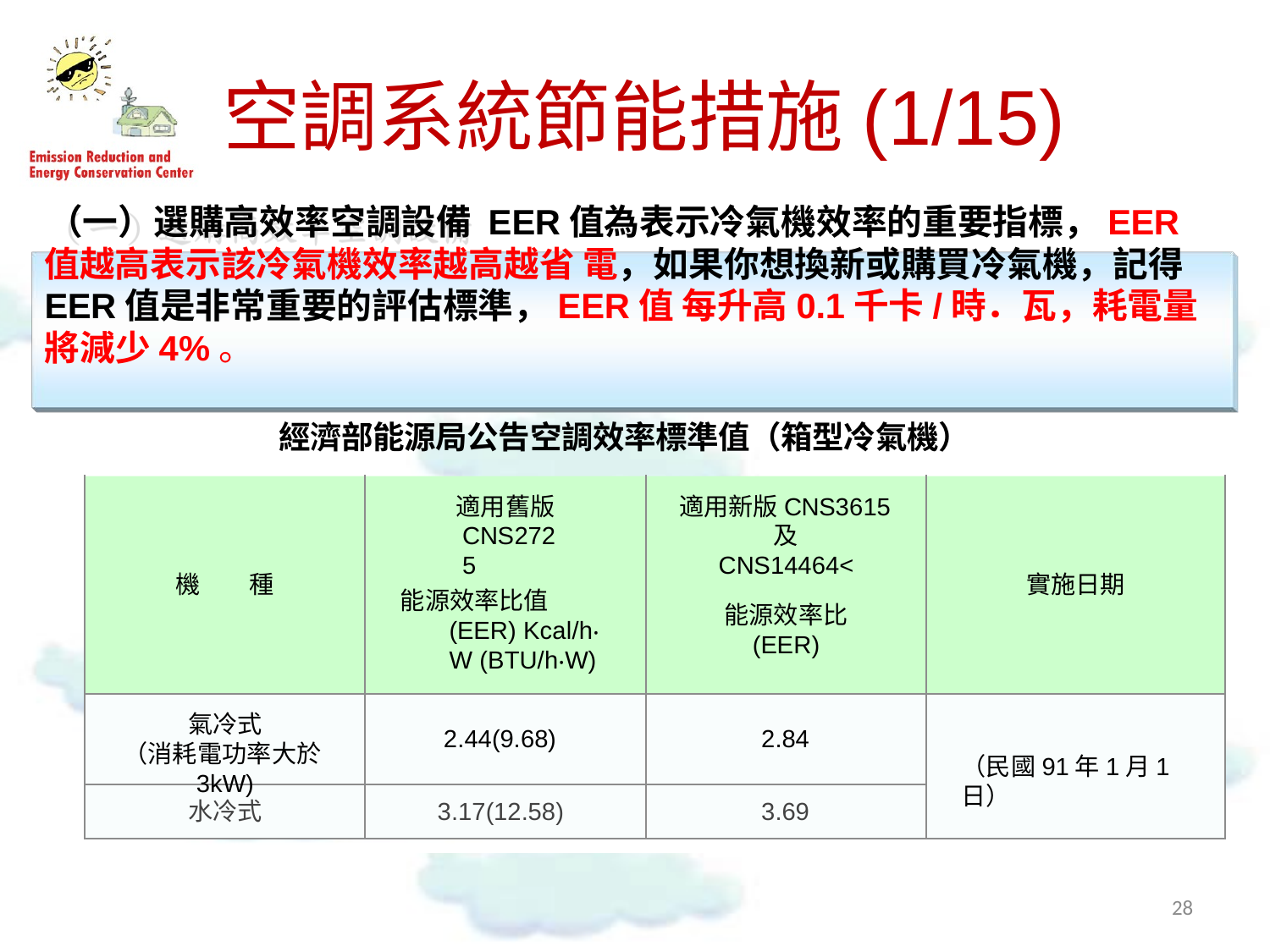

# 空調系統節能措施(1/15)

（一）選購高效率空調設備 EER值為表示冷氣機效率的重要指標，EER值越高表示該冷氣機效率越高越省 電，如果你想換新或購買冷氣機，記得EER值是非常重要的評估標準，EER值 每升高0.1千卡/時．瓦，耗電量將減少4%。

經濟部能源局公告空調效率標準值（箱型冷氣機）

適用舊版
CNS2725
適用新版CNS3615及
CNS14464<

機
種
實施日期
能源效率比值(EER) Kcal/h‧W (BTU/h‧W)
能源效率比
(EER)

氣冷式
（消耗電功率大於3kW)
2.44(9.68)
2.84
（民國91年1月1日）

水冷式
3.17(12.58)
3.69

28